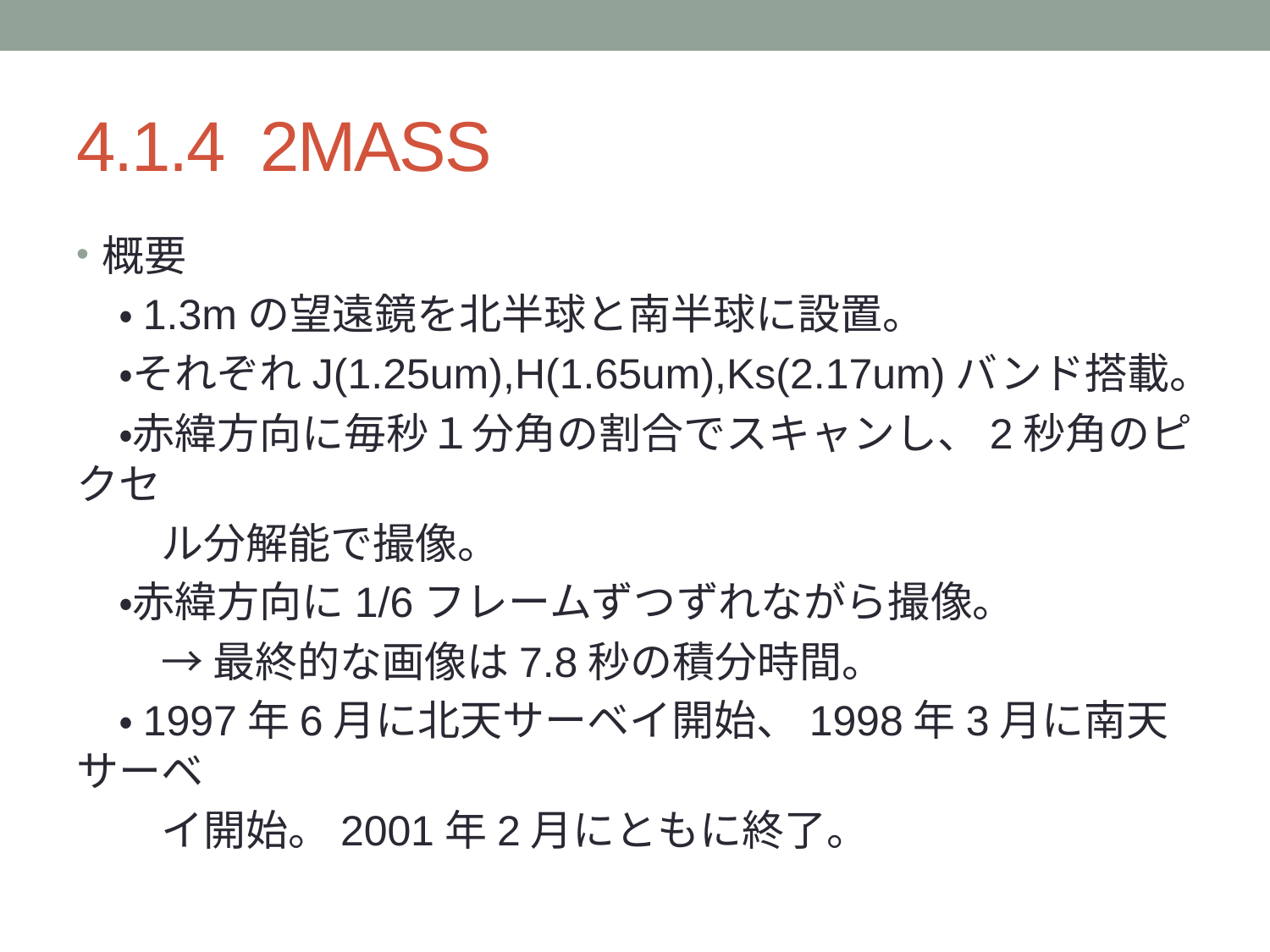

# 4.1.4  2MASS
概要
　・1.3mの望遠鏡を北半球と南半球に設置。
　・それぞれJ(1.25um),H(1.65um),Ks(2.17um)バンド搭載。
　・赤緯方向に毎秒１分角の割合でスキャンし、2秒角のピクセ
　　ル分解能で撮像。
　・赤緯方向に1/6フレームずつずれながら撮像。
　　→ 最終的な画像は7.8秒の積分時間。
　・1997年6月に北天サーベイ開始、1998年3月に南天サーベ
　　イ開始。2001年2月にともに終了。